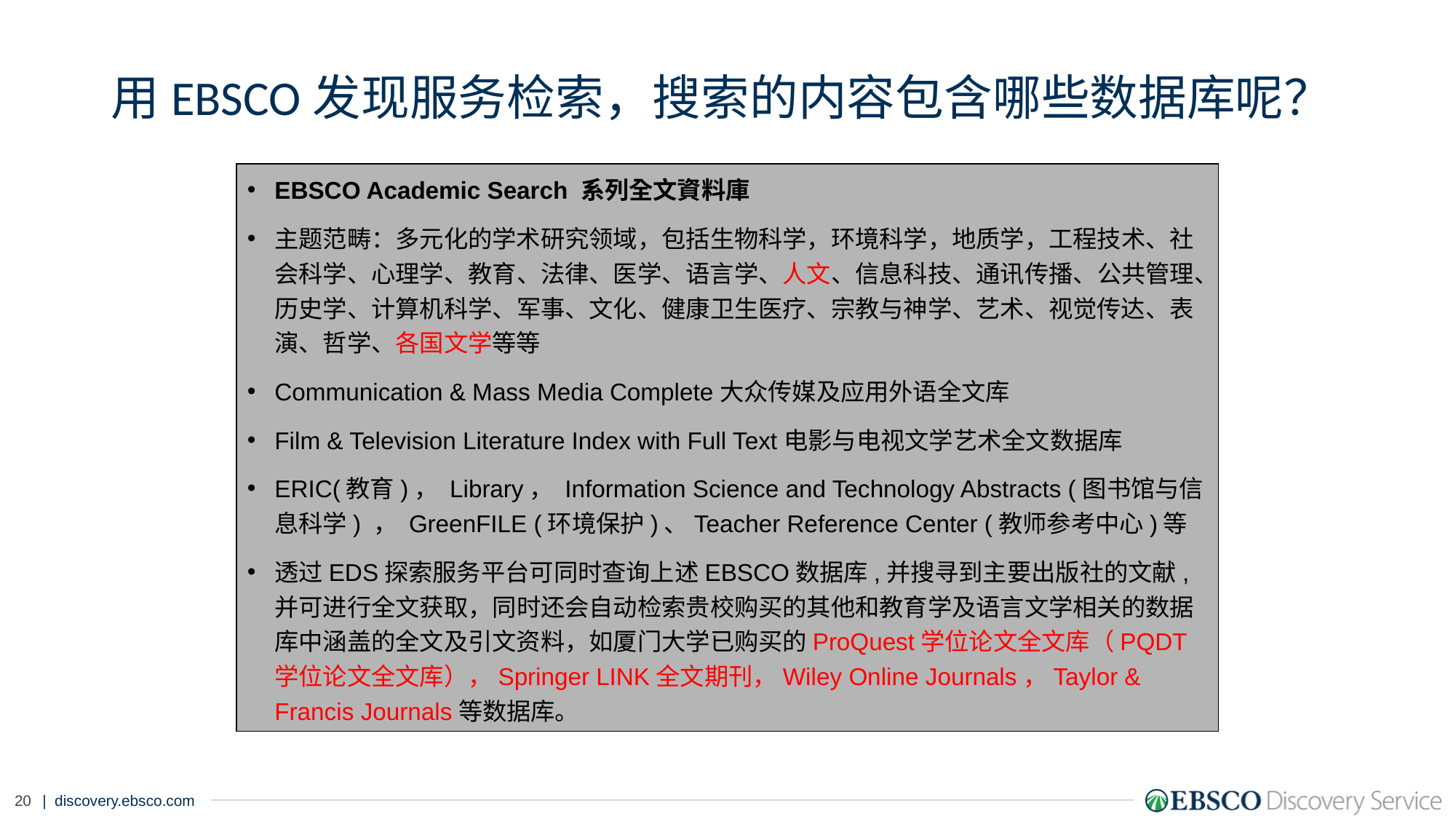

# 用EBSCO发现服务检索，搜索的内容包含哪些数据库呢？
EBSCO Academic Search 系列全文資料庫
主题范畴：多元化的学术研究领域，包括生物科学，环境科学，地质学，工程技术、社会科学、心理学、教育、法律、医学、语言学、人文、信息科技、通讯传播、公共管理、历史学、计算机科学、军事、文化、健康卫生医疗、宗教与神学、艺术、视觉传达、表演、哲学、各国文学等等
Communication & Mass Media Complete大众传媒及应用外语全文库
Film & Television Literature Index with Full Text电影与电视文学艺术全文数据库
ERIC(教育)， Library， Information Science and Technology Abstracts (图书馆与信息科学) ， GreenFILE (环境保护)、Teacher Reference Center (教师参考中心)等
透过EDS探索服务平台可同时查询上述EBSCO数据库,并搜寻到主要出版社的文献,并可进行全文获取，同时还会自动检索贵校购买的其他和教育学及语言文学相关的数据库中涵盖的全文及引文资料，如厦门大学已购买的ProQuest学位论文全文库（PQDT学位论文全文库），Springer LINK全文期刊，Wiley Online Journals，Taylor & Francis Journals等数据库。